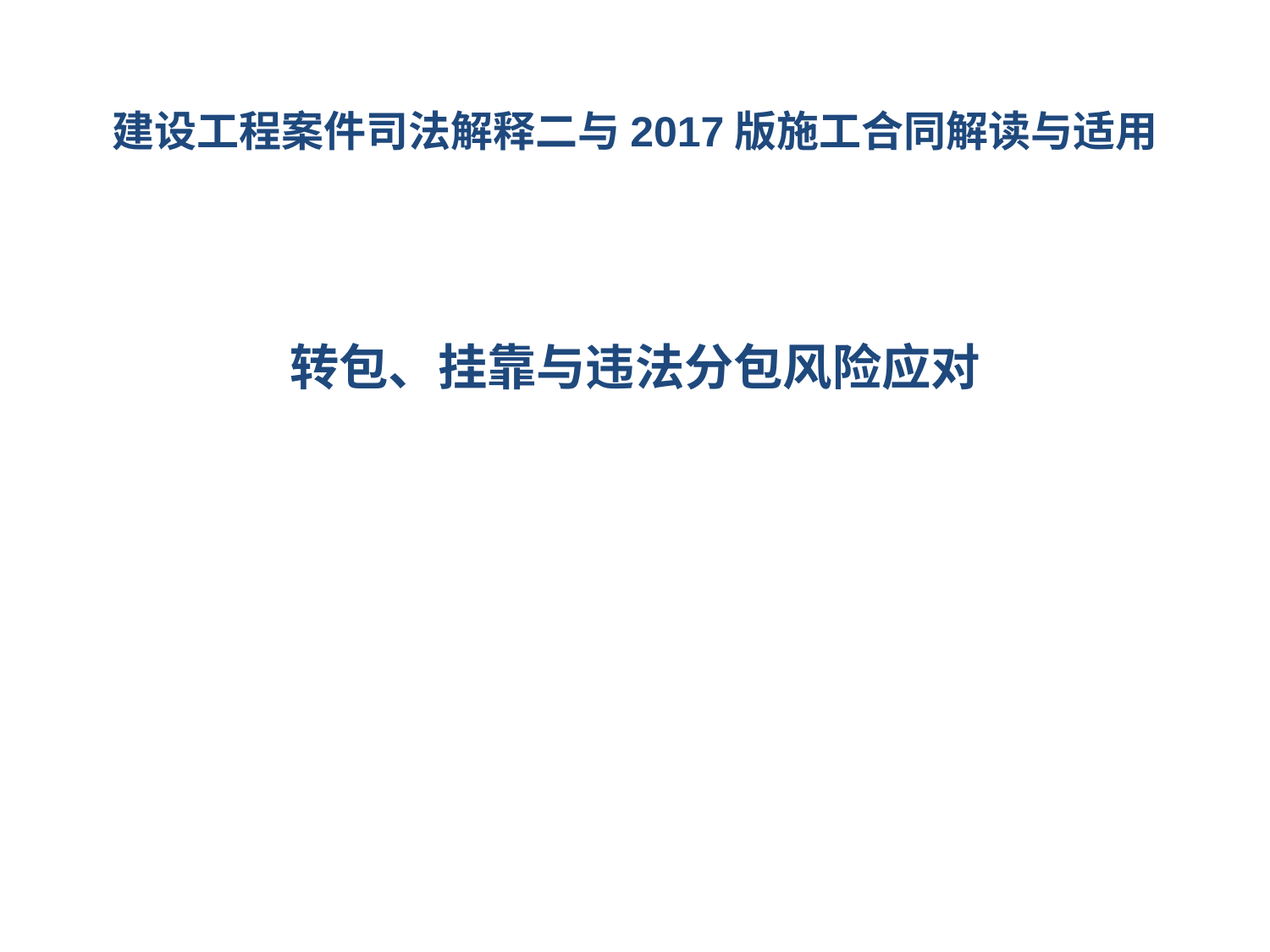

# 建设工程案件司法解释二与2017版施工合同解读与适用

转包、挂靠与违法分包风险应对
11